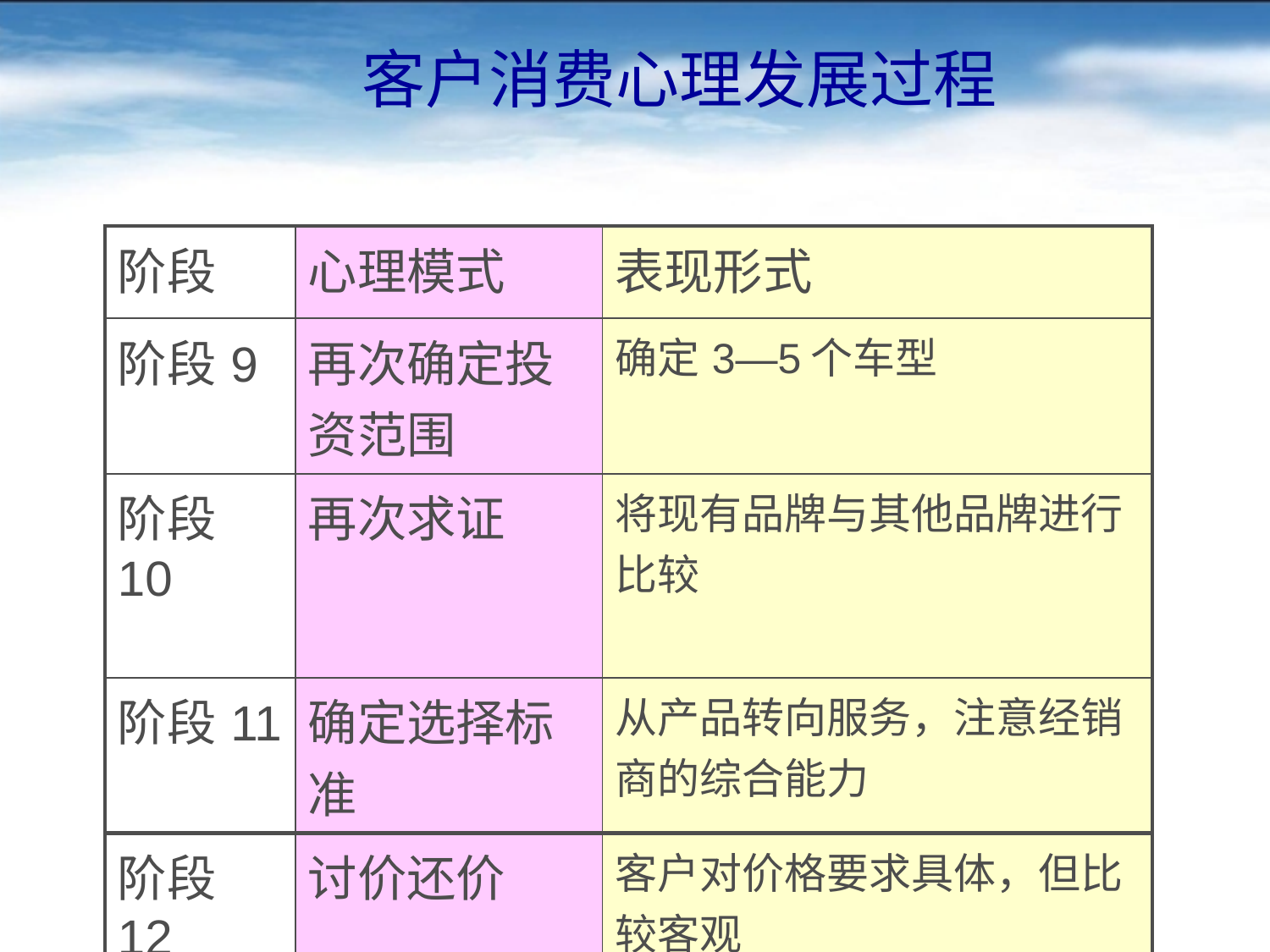

# 客户消费心理发展过程
| 阶段 | 心理模式 | 表现形式 |
| --- | --- | --- |
| 阶段9 | 再次确定投资范围 | 确定3—5个车型 |
| 阶段10 | 再次求证 | 将现有品牌与其他品牌进行比较 |
| 阶段11 | 确定选择标准 | 从产品转向服务，注意经销商的综合能力 |
| 阶段12 | 讨价还价 | 客户对价格要求具体，但比较客观 |